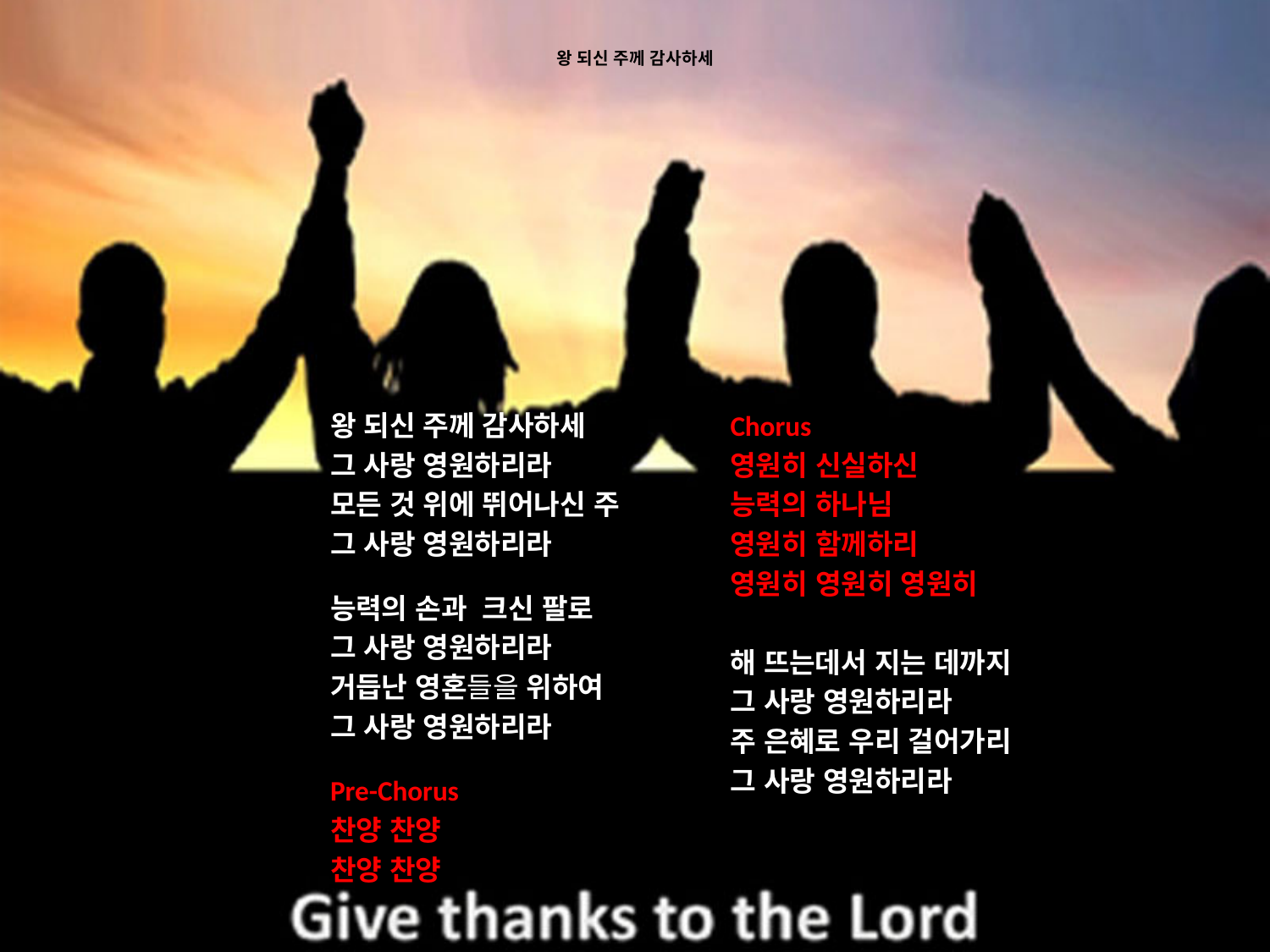

# 왕 되신 주께 감사하세
왕 되신 주께 감사하세
그 사랑 영원하리라
모든 것 위에 뛰어나신 주
그 사랑 영원하리라

능력의 손과  크신 팔로
그 사랑 영원하리라
거듭난 영혼들을 위하여
그 사랑 영원하리라

Pre-Chorus
찬양 찬양
찬양 찬양

Chorus
영원히 신실하신
능력의 하나님
영원히 함께하리
영원히 영원히 영원히

해 뜨는데서 지는 데까지
그 사랑 영원하리라
주 은혜로 우리 걸어가리
그 사랑 영원하리라